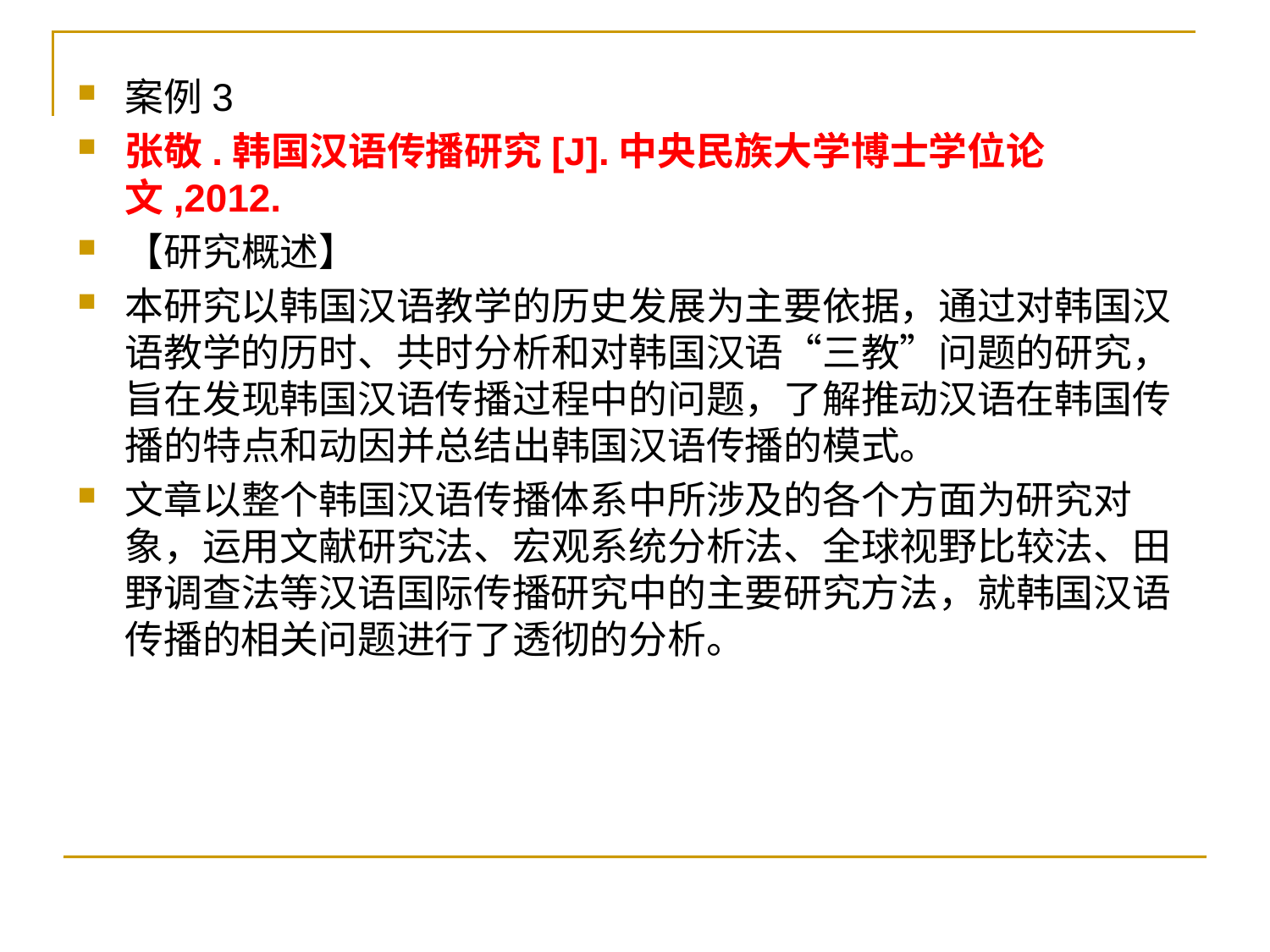

案例3
张敬.韩国汉语传播研究[J].中央民族大学博士学位论文,2012.
【研究概述】
本研究以韩国汉语教学的历史发展为主要依据，通过对韩国汉语教学的历时、共时分析和对韩国汉语“三教”问题的研究，旨在发现韩国汉语传播过程中的问题，了解推动汉语在韩国传播的特点和动因并总结出韩国汉语传播的模式。
文章以整个韩国汉语传播体系中所涉及的各个方面为研究对象，运用文献研究法、宏观系统分析法、全球视野比较法、田野调查法等汉语国际传播研究中的主要研究方法，就韩国汉语传播的相关问题进行了透彻的分析。